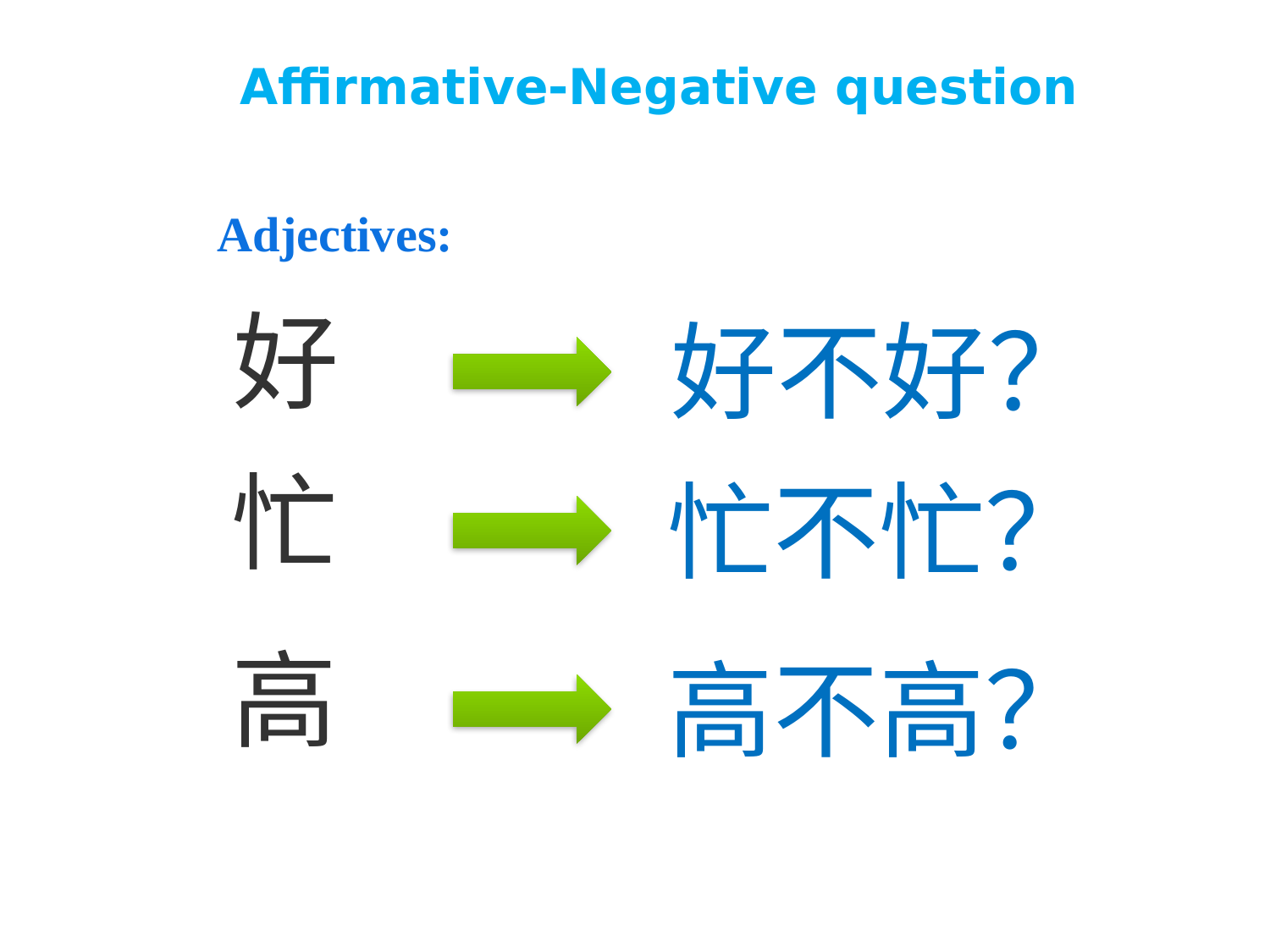

# Affirmative-Negative question
Adjectives:
好
好不好？

忙
忙不忙？

高
高不高？